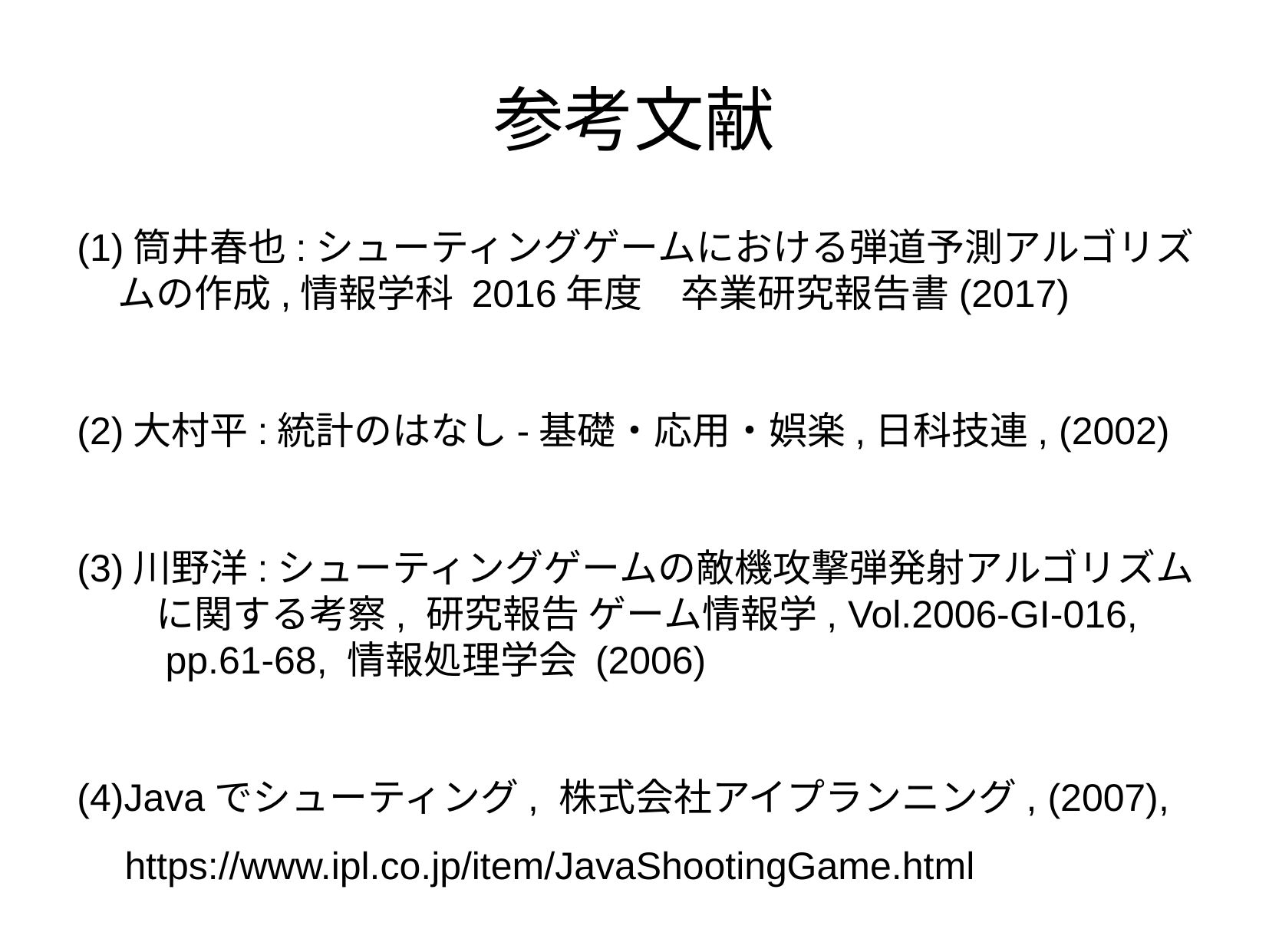

参考文献
(1)筒井春也:シューティングゲームにおける弾道予測アルゴリズムの作成,情報学科 2016年度　卒業研究報告書(2017)

(2)大村平:統計のはなし-基礎・応用・娯楽,日科技連, (2002)

(3)川野洋:シューティングゲームの敵機攻撃弾発射アルゴリズム　に関する考察, 研究報告 ゲーム情報学, Vol.2006-GI-016, 　　pp.61-68, 情報処理学会 (2006)

(4)Javaでシューティング, 株式会社アイプランニング, (2007),
　https://www.ipl.co.jp/item/JavaShootingGame.html